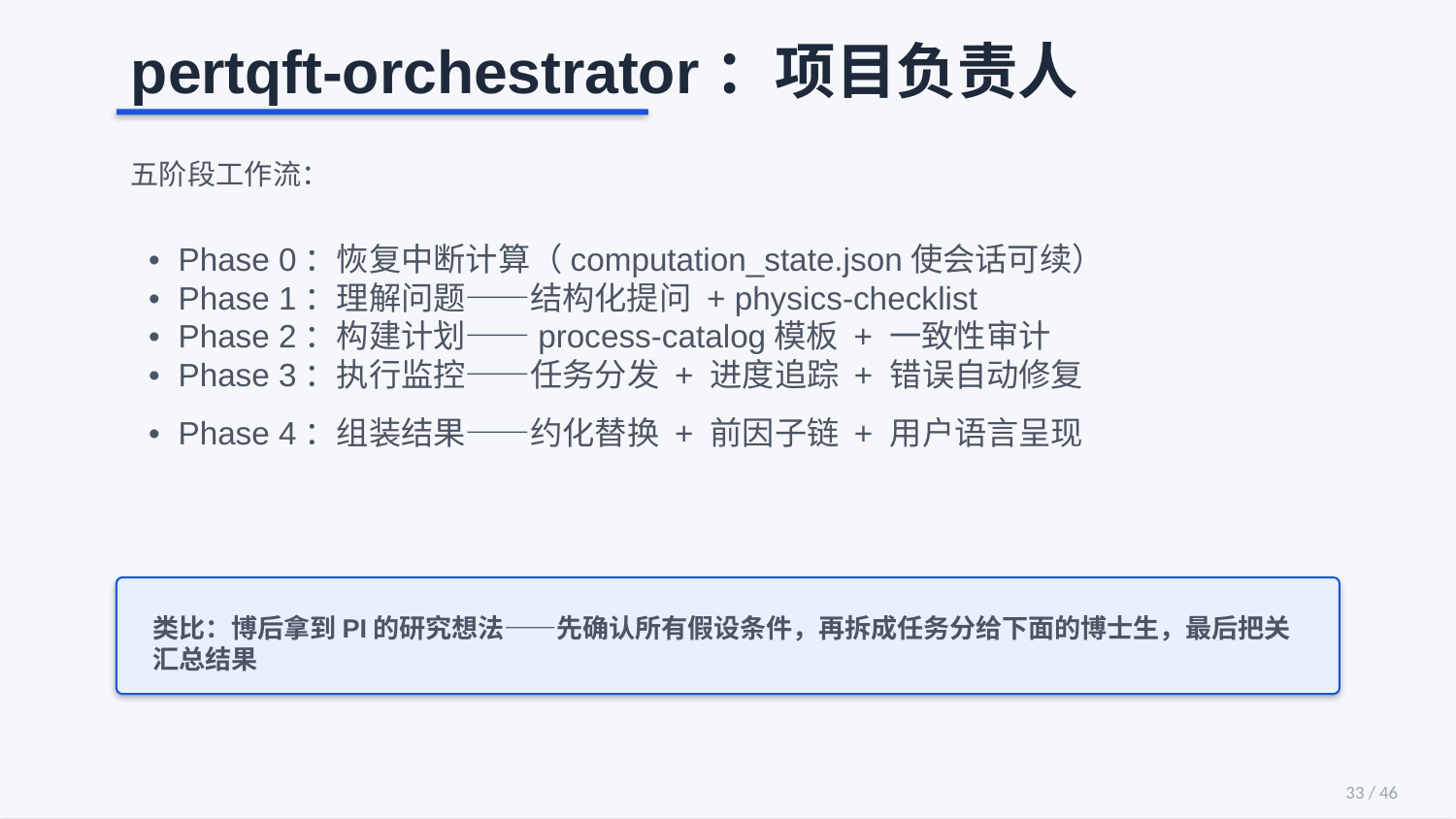

pertqft-orchestrator：项目负责人

五阶段工作流：
  •  Phase 0：恢复中断计算（computation_state.json使会话可续）
  •  Phase 1：理解问题——结构化提问 + physics-checklist
  •  Phase 2：构建计划——process-catalog模板 + 一致性审计
  •  Phase 3：执行监控——任务分发 + 进度追踪 + 错误自动修复
  •  Phase 4：组装结果——约化替换 + 前因子链 + 用户语言呈现

类比：博后拿到PI的研究想法——先确认所有假设条件，再拆成任务分给下面的博士生，最后把关汇总结果
33 / 46